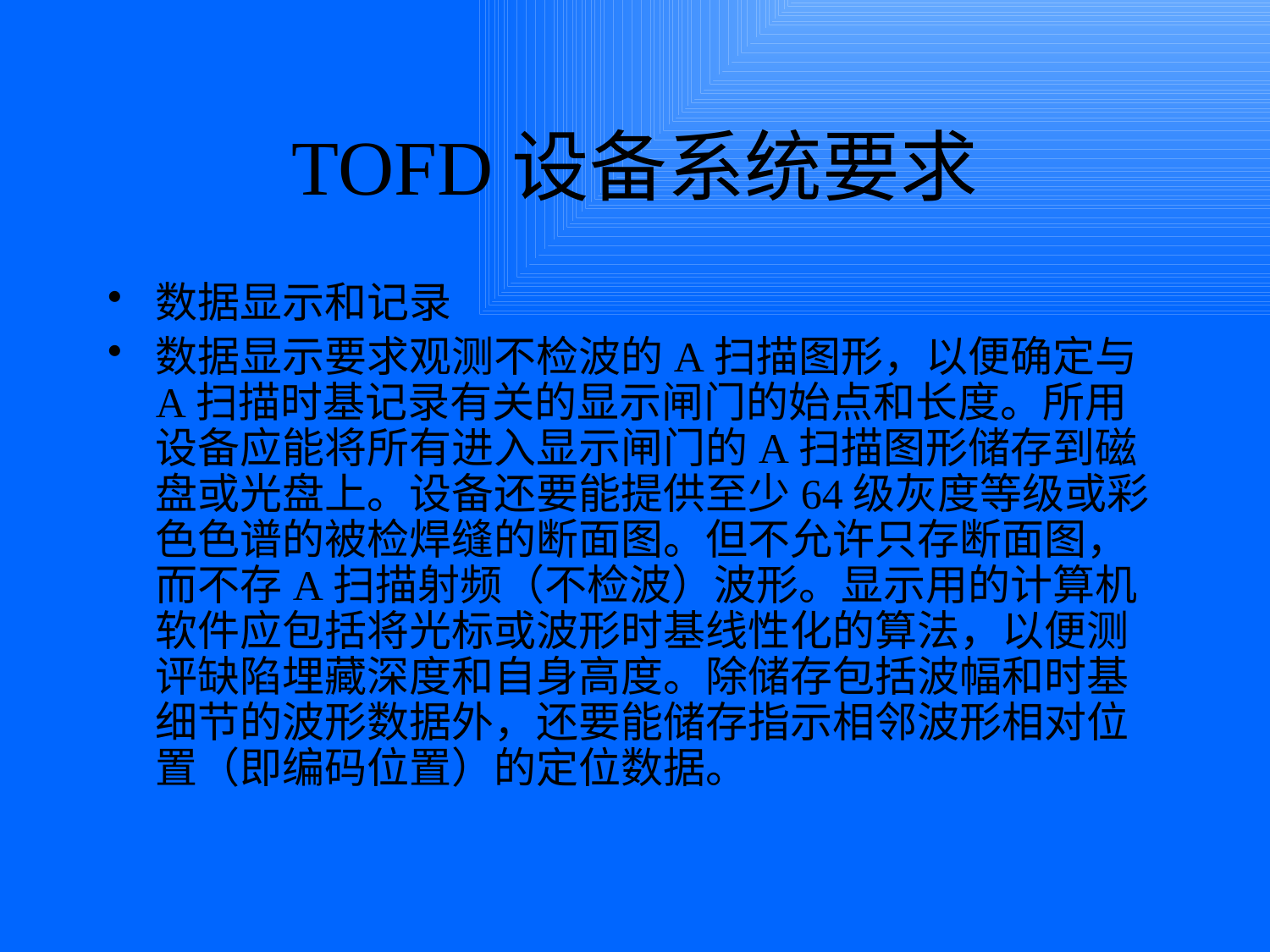

# TOFD设备系统要求
数据显示和记录
数据显示要求观测不检波的A扫描图形，以便确定与A扫描时基记录有关的显示闸门的始点和长度。所用设备应能将所有进入显示闸门的A扫描图形储存到磁盘或光盘上。设备还要能提供至少64级灰度等级或彩色色谱的被检焊缝的断面图。但不允许只存断面图，而不存A扫描射频（不检波）波形。显示用的计算机软件应包括将光标或波形时基线性化的算法，以便测评缺陷埋藏深度和自身高度。除储存包括波幅和时基细节的波形数据外，还要能储存指示相邻波形相对位置（即编码位置）的定位数据。